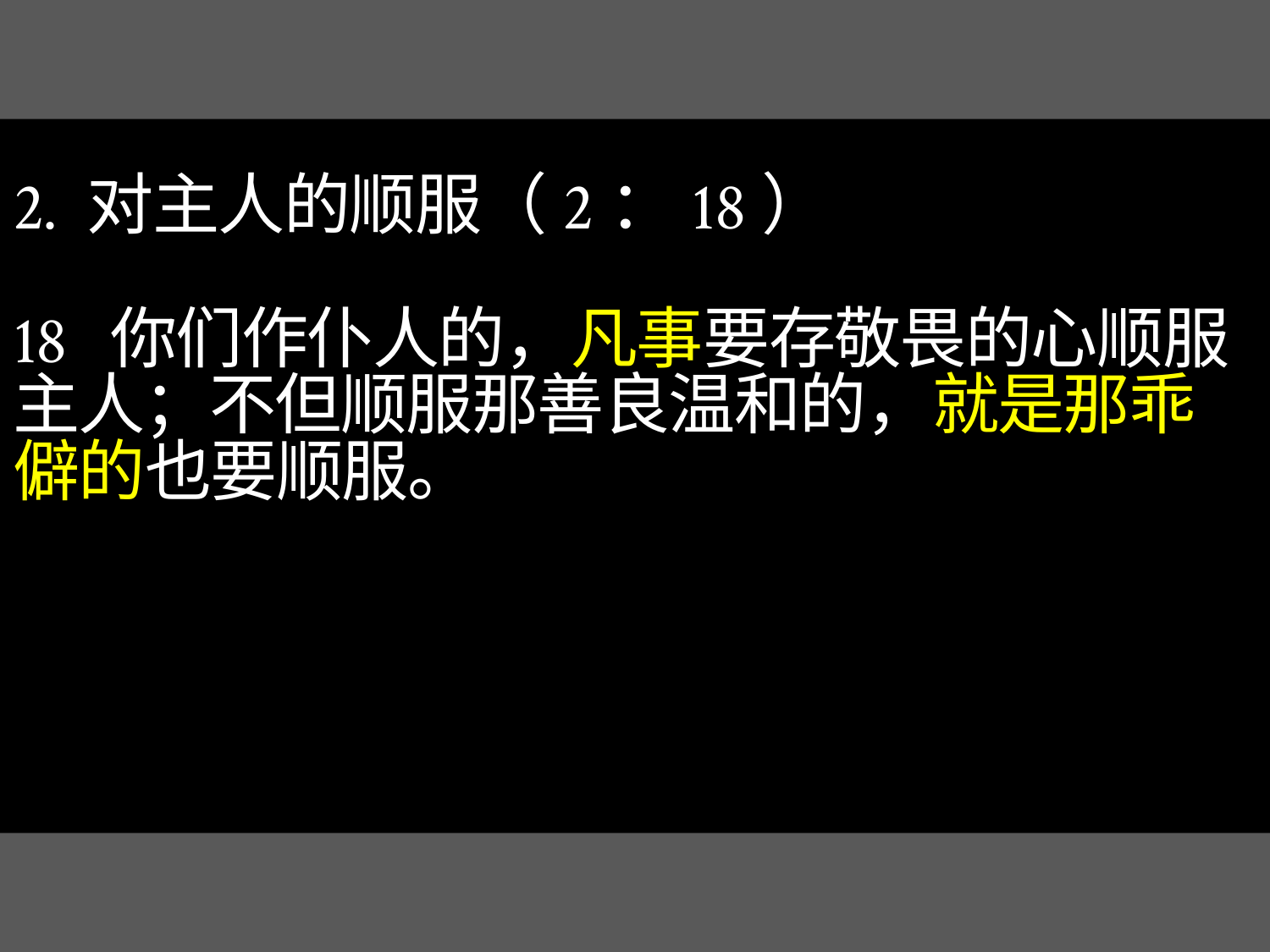

# 2. 对主人的顺服（2：18） 18  你们作仆人的，凡事要存敬畏的心顺服主人；不但顺服那善良温和的，就是那乖僻的也要顺服。